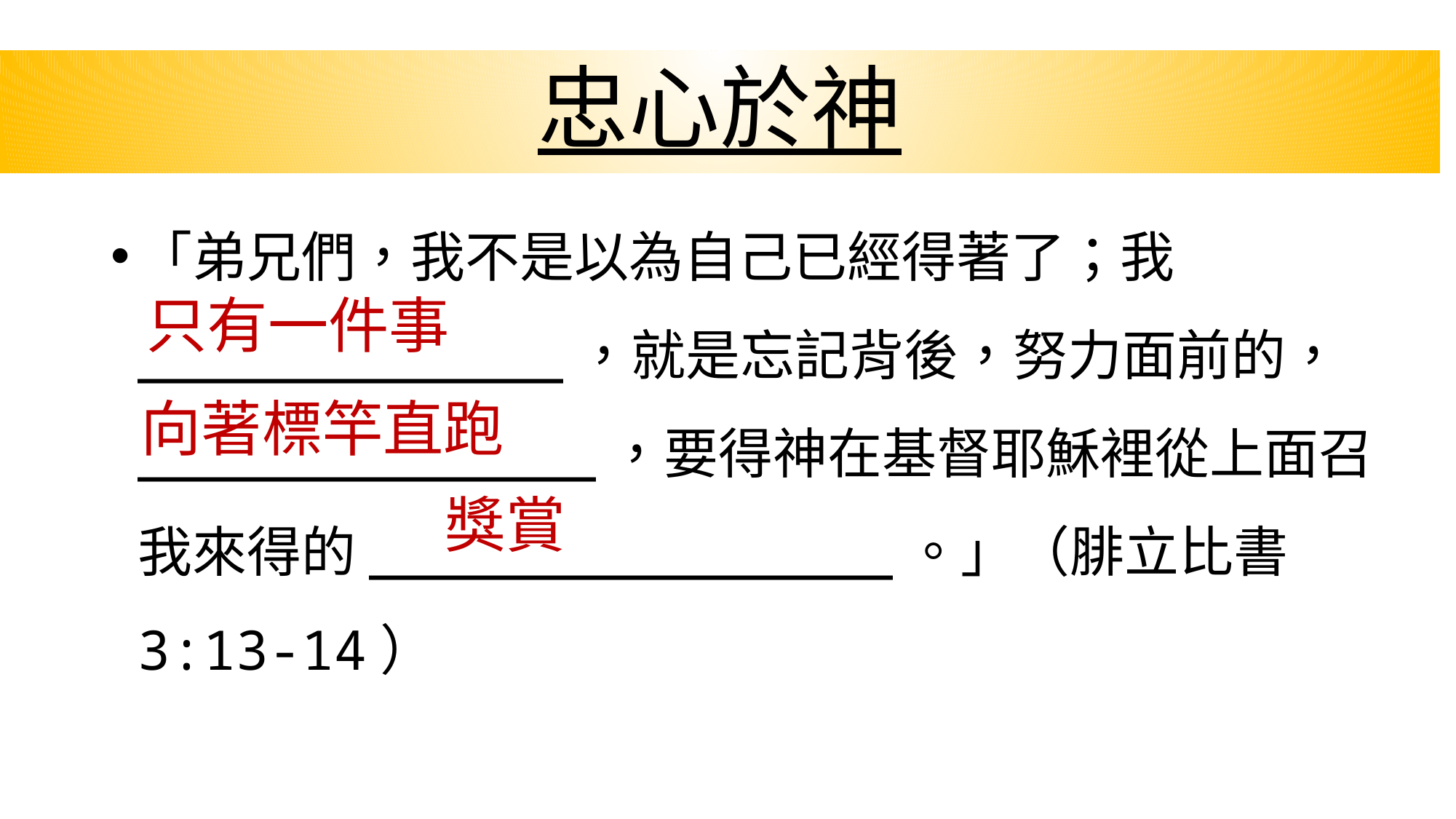

# 忠心於神
「弟兄們，我不是以為自己已經得著了；我_____________，就是忘記背後，努力面前的，______________，要得神在基督耶穌裡從上面召我來得的________________。」（腓立比書3:13-14）
只有一件事
向著標竿直跑
獎賞